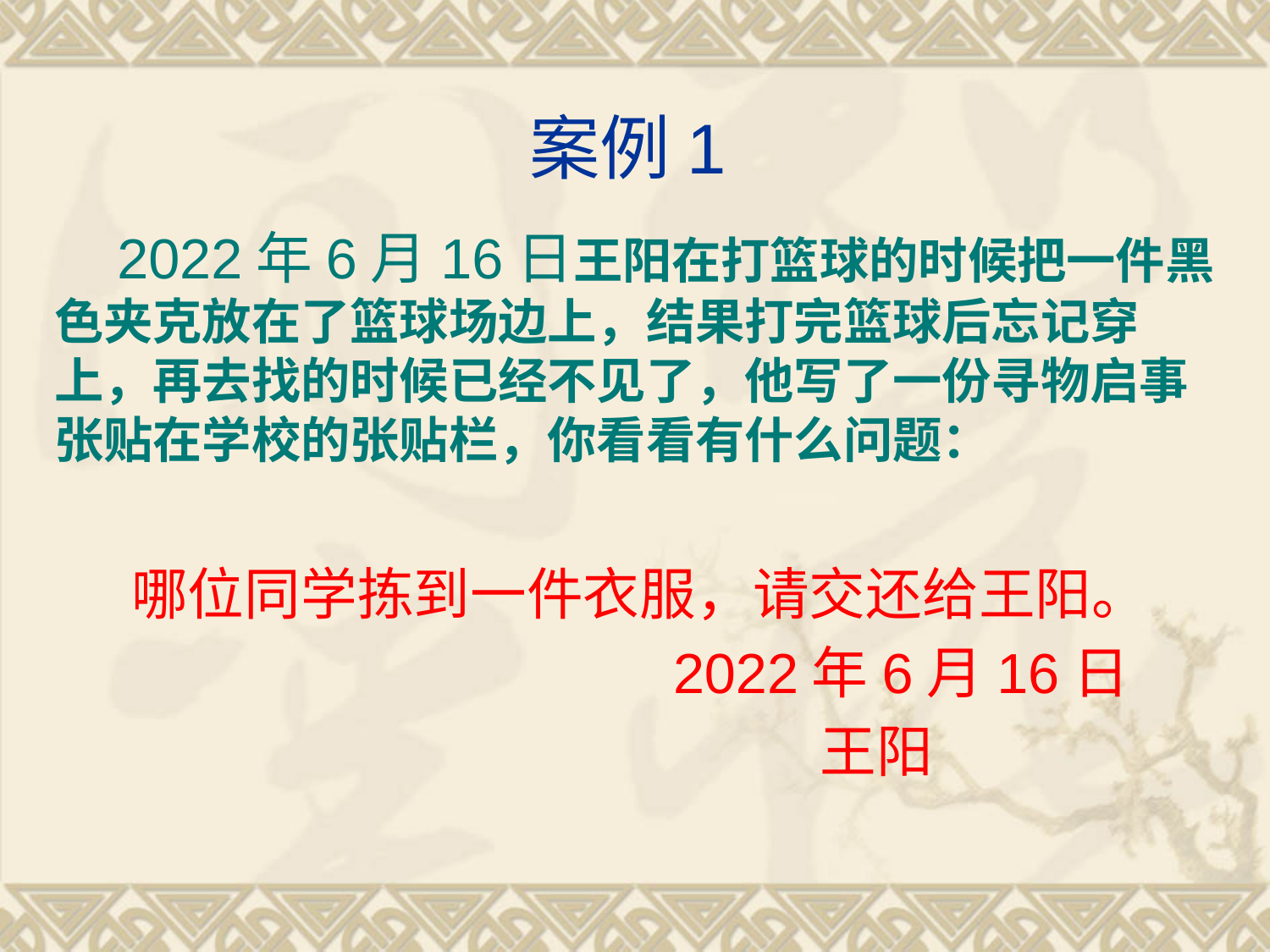

# 案例1
    2022年6月16日王阳在打篮球的时候把一件黑色夹克放在了篮球场边上，结果打完篮球后忘记穿上，再去找的时候已经不见了，他写了一份寻物启事张贴在学校的张贴栏，你看看有什么问题：

     哪位同学拣到一件衣服，请交还给王阳。
                                  2022年6月16日
                                     王阳